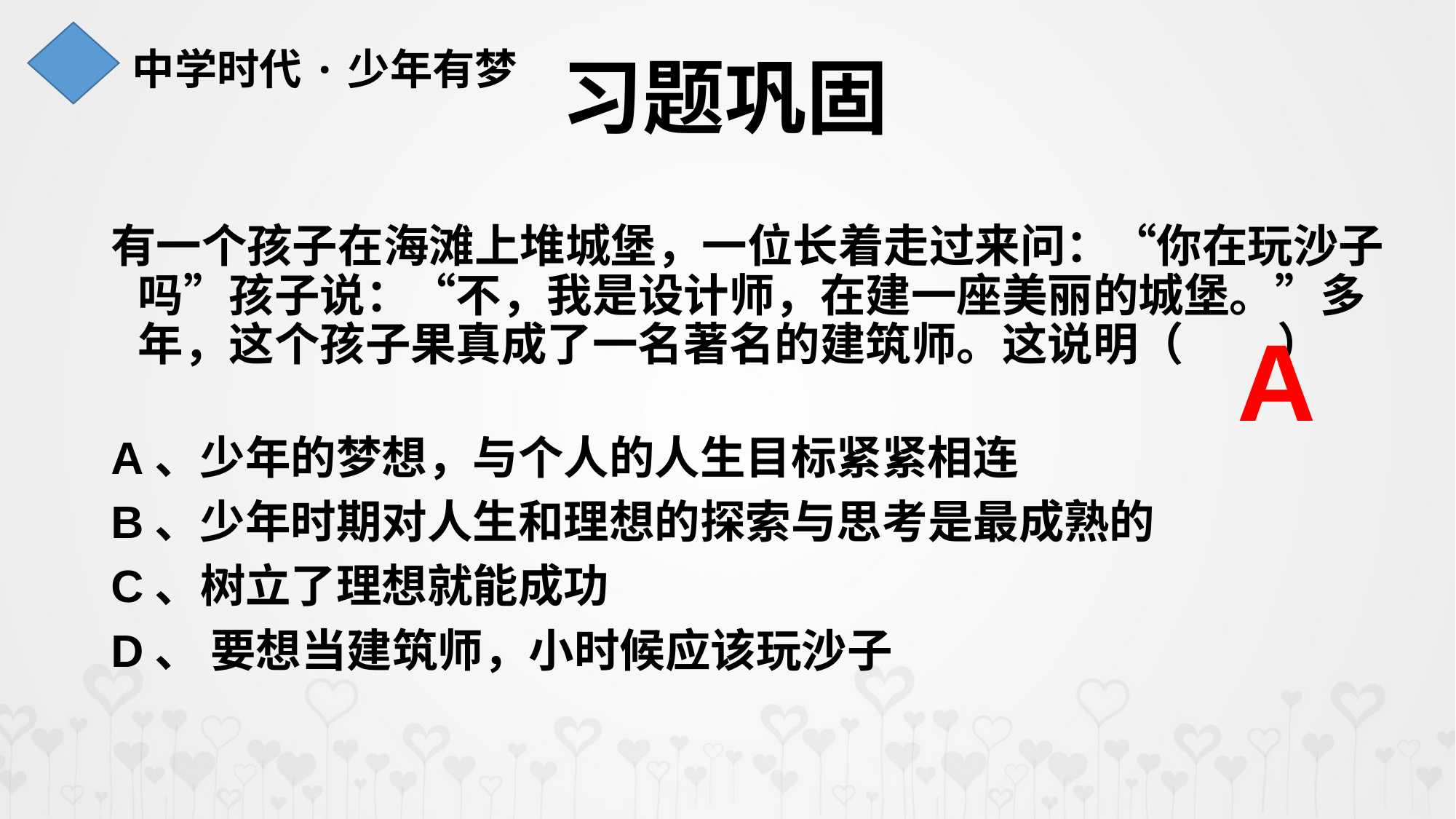

中学时代·少年有梦
习题巩固
有一个孩子在海滩上堆城堡，一位长着走过来问：“你在玩沙子吗”孩子说：“不，我是设计师，在建一座美丽的城堡。”多年，这个孩子果真成了一名著名的建筑师。这说明（         ）
A、少年的梦想，与个人的人生目标紧紧相连
B、少年时期对人生和理想的探索与思考是最成熟的
C、树立了理想就能成功
D、 要想当建筑师，小时候应该玩沙子
A